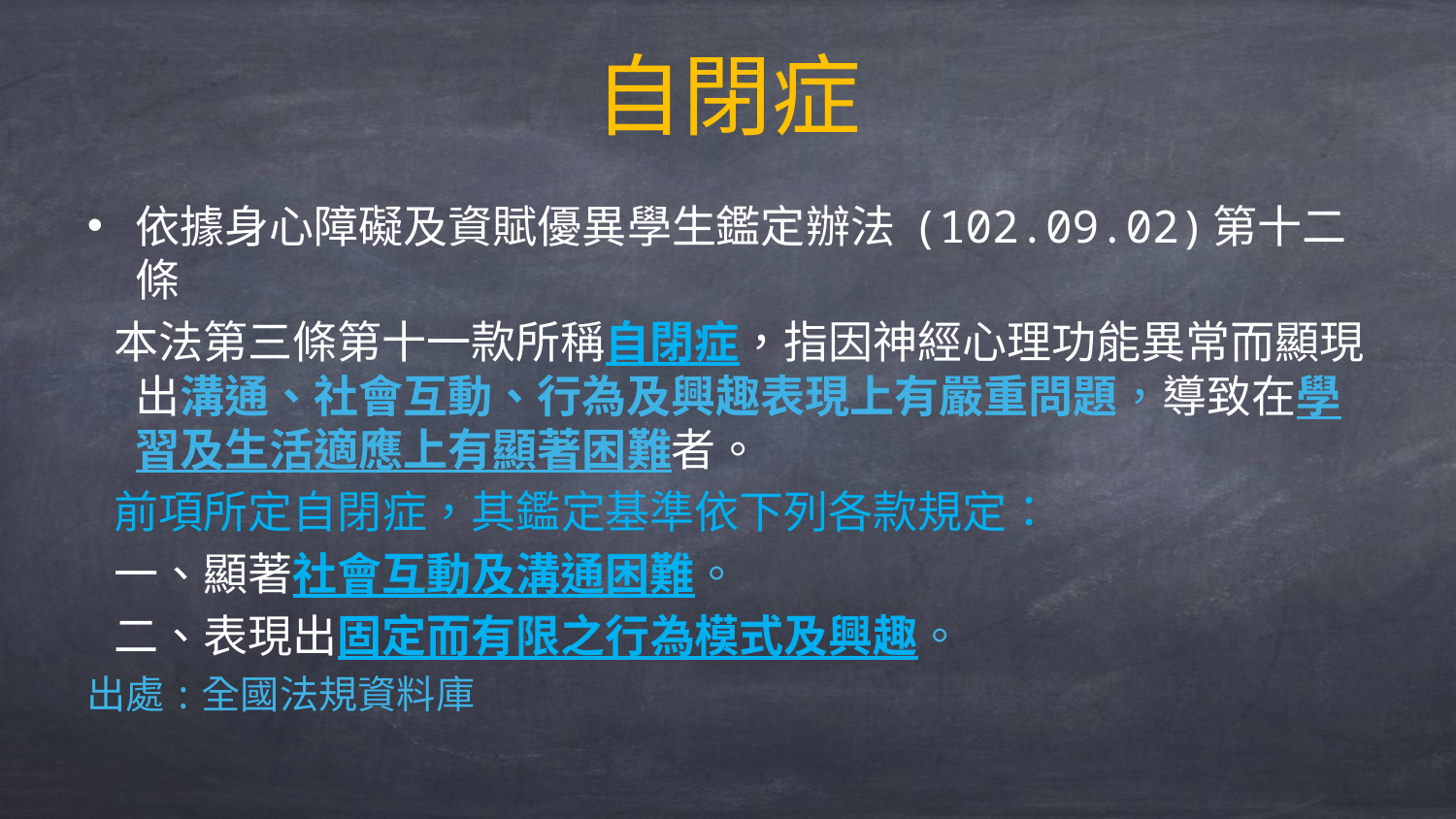

# 自閉症
依據身心障礙及資賦優異學生鑑定辦法 (102.09.02)第十二條
  本法第三條第十一款所稱自閉症，指因神經心理功能異常而顯現出溝通、社會互動、行為及興趣表現上有嚴重問題，導致在學習及生活適應上有顯著困難者。
  前項所定自閉症，其鑑定基準依下列各款規定：
  一、顯著社會互動及溝通困難。
  二、表現出固定而有限之行為模式及興趣。
出處:全國法規資料庫